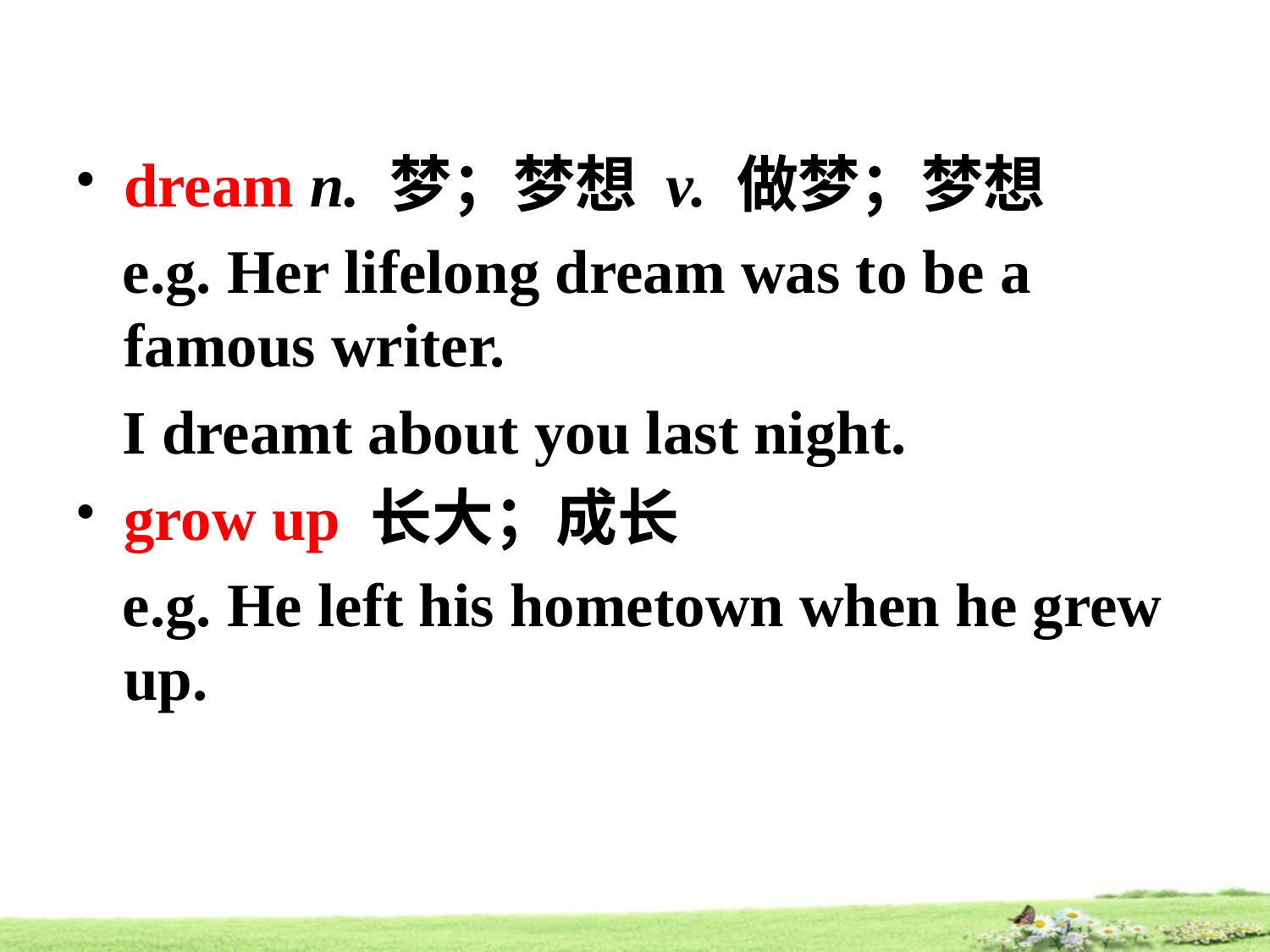

dream n. 梦；梦想 v. 做梦；梦想
   e.g. Her lifelong dream was to be a famous writer.
   I dreamt about you last night.
grow up 长大；成长
   e.g. He left his hometown when he grew up.